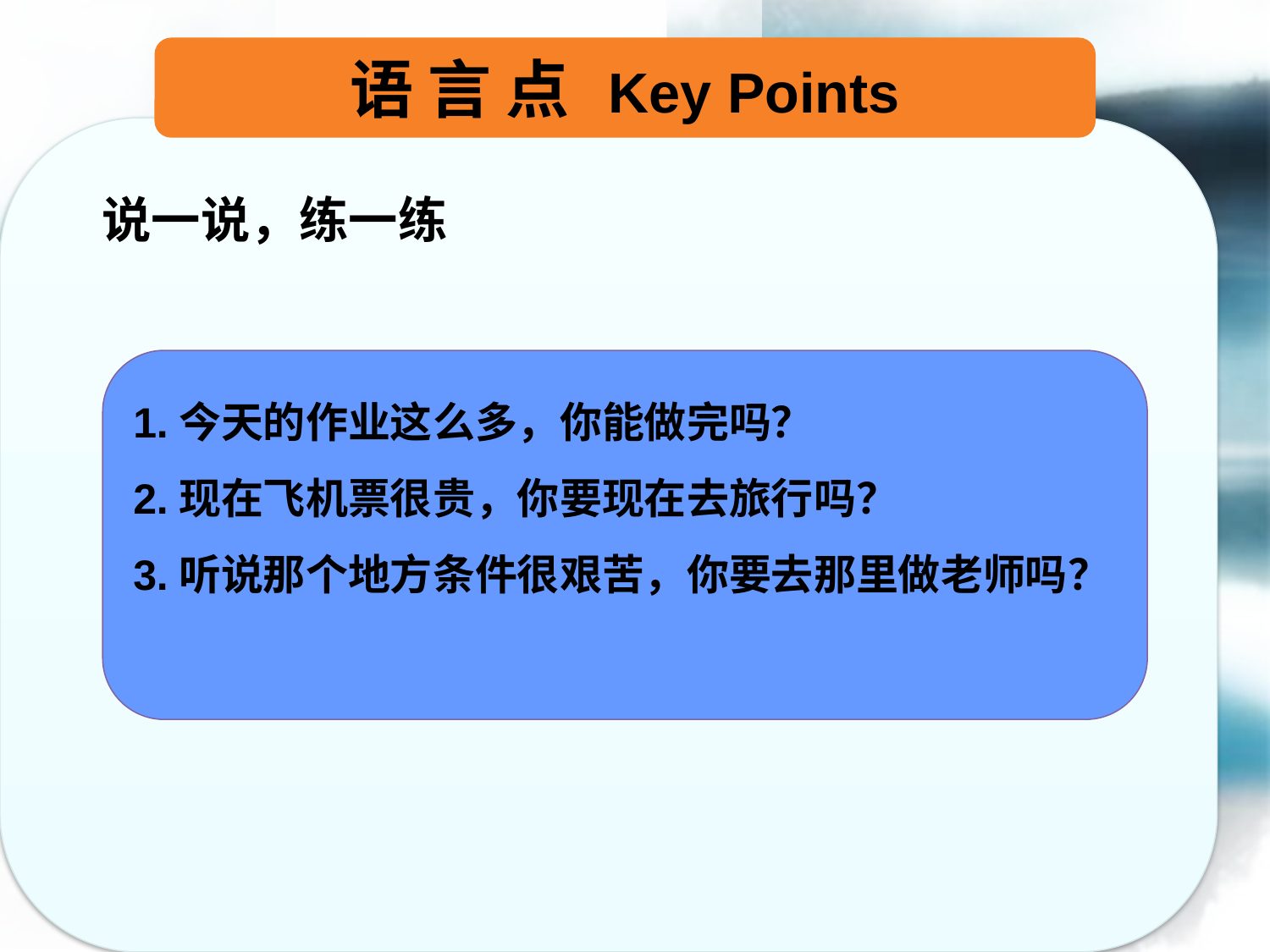

语 言 点  Key Points

说一说，练一练

1.今天的作业这么多，你能做完吗？
2.现在飞机票很贵，你要现在去旅行吗？
3.听说那个地方条件很艰苦，你要去那里做老师吗？